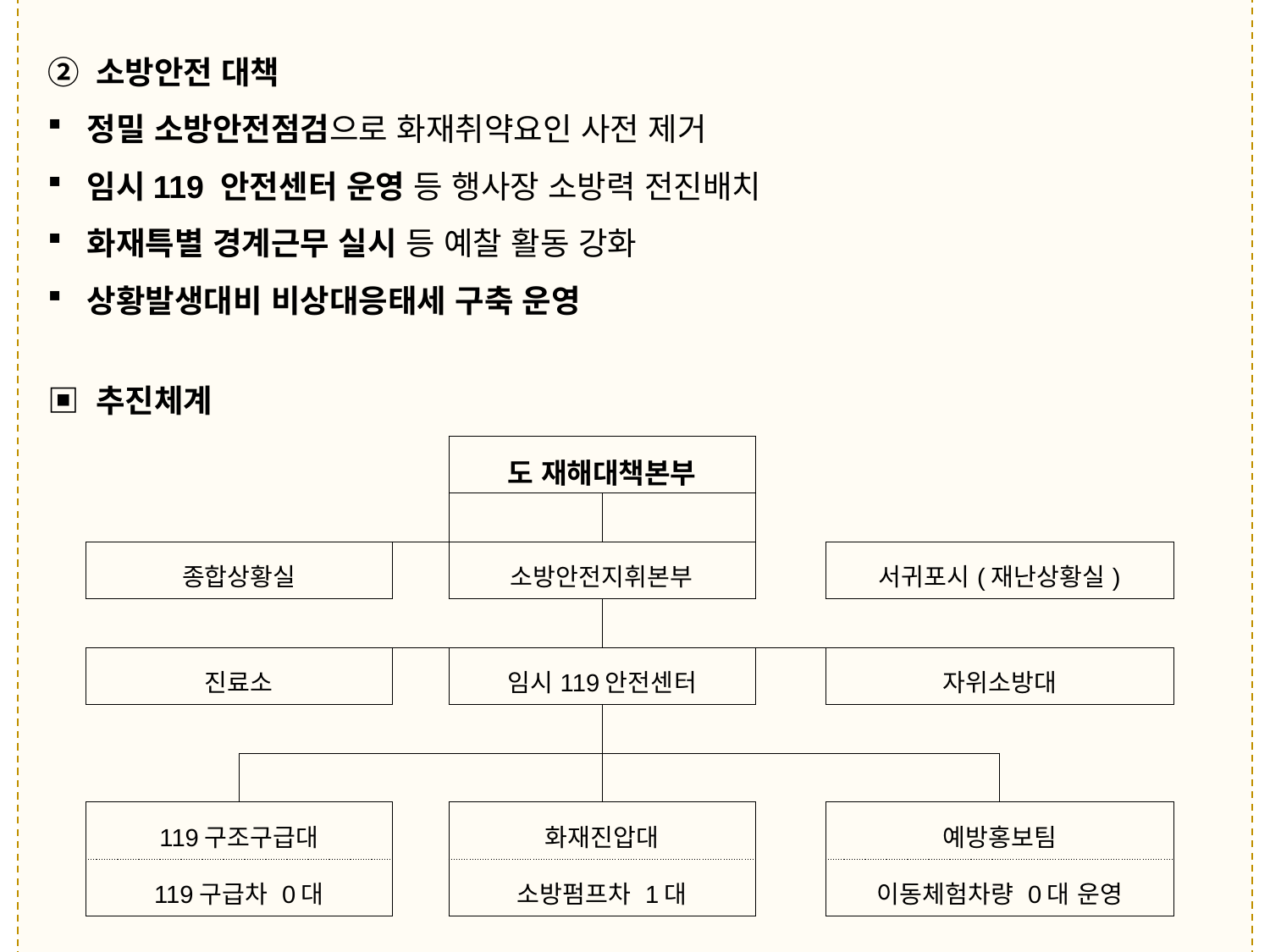

② 소방안전 대책
정밀 소방안전점검으로 화재취약요인 사전 제거
임시119 안전센터 운영 등 행사장 소방력 전진배치
화재특별 경계근무 실시 등 예찰 활동 강화
상황발생대비 비상대응태세 구축 운영
▣ 추진체계
|  |  |  | 도 재해대책본부 |  |  |  |  |
| --- | --- | --- | --- | --- | --- | --- | --- |
|  |  |  |  |  |  |  |  |
| 종합상황실 |  |  | 소방안전지휘본부 |  |  | 서귀포시(재난상황실) |  |
|  |  |  |  |  |  |  |  |
| 진료소 |  |  | 임시119안전센터 |  |  | 자위소방대 |  |
|  |  |  |  |  |  |  |  |
|  |  |  |  |  |  |  |  |
| 119구조구급대 |  |  | 화재진압대 |  |  | 예방홍보팀 |  |
| 119구급차 0대 |  |  | 소방펌프차 1대 |  |  | 이동체험차량 0대 운영 |  |